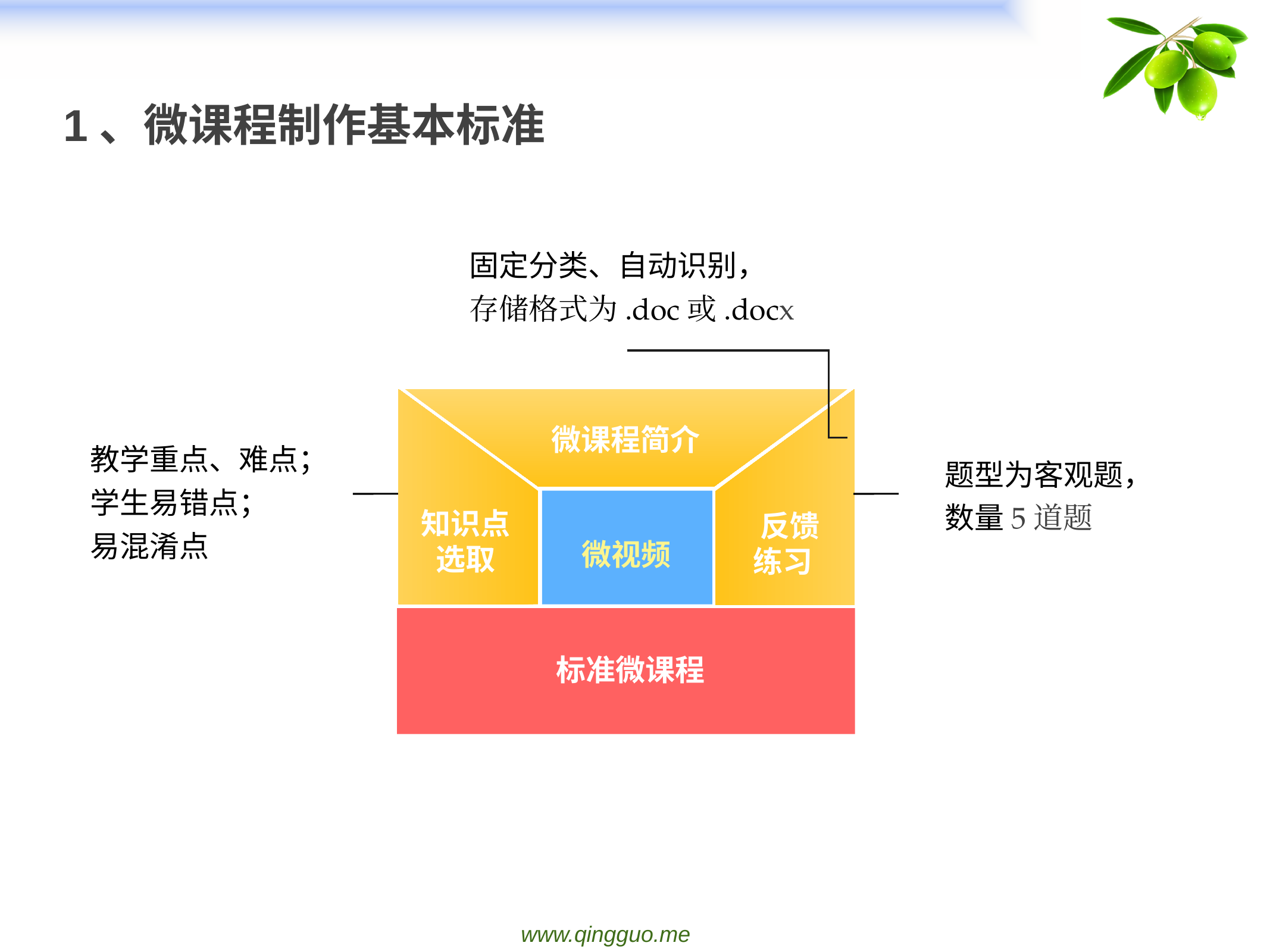

1、微课程制作基本标准
固定分类、自动识别，
存储格式为.doc或.docx

 微课程简介
教学重点、难点；
学生易错点；
易混淆点
题型为客观题，
数量5道题

知识点
选取
 反馈
练习
微视频

标准微课程